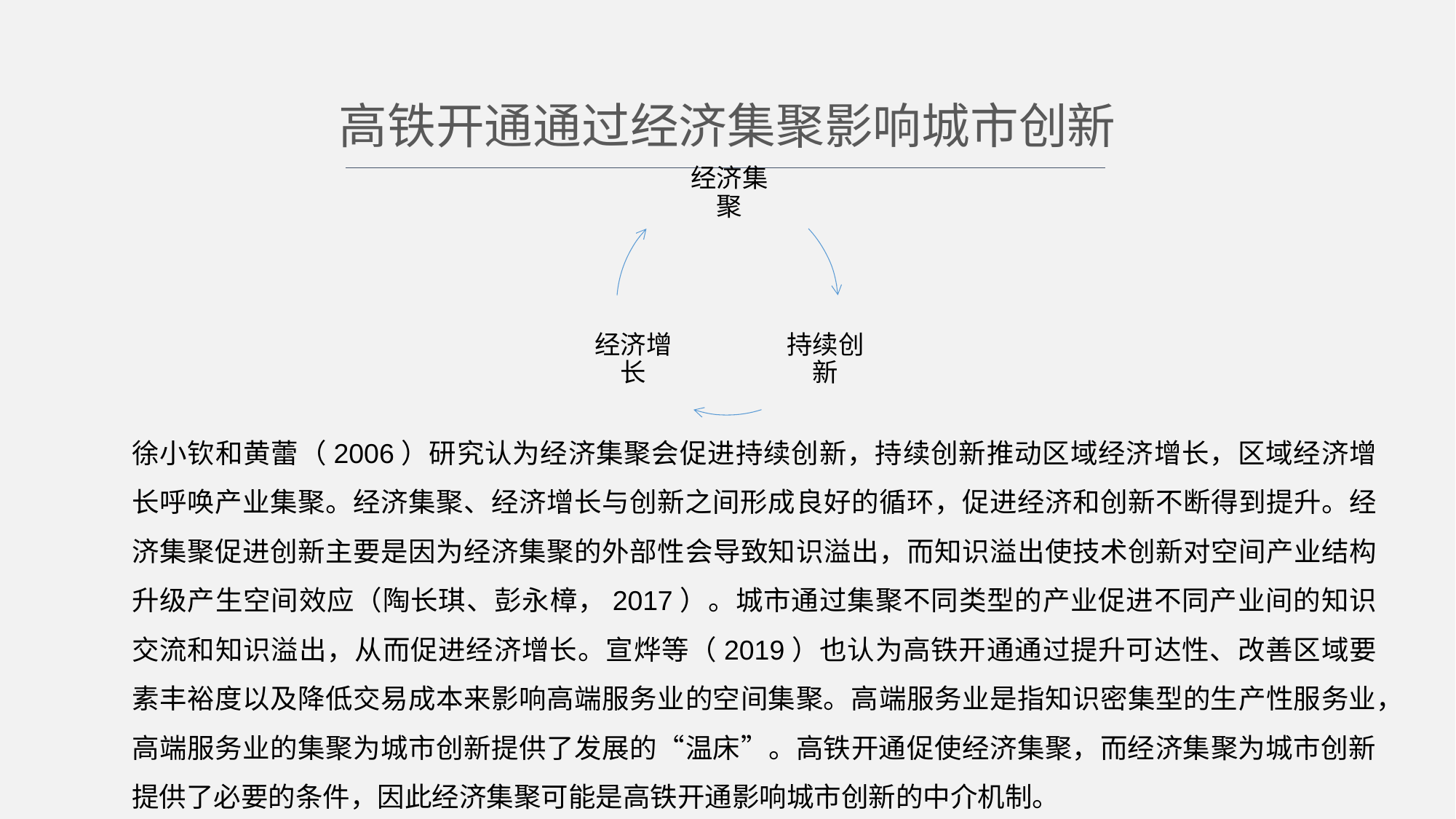

高铁开通通过经济集聚影响城市创新
经济集聚
持续创新
经济增长
徐小钦和黄蕾（2006）研究认为经济集聚会促进持续创新，持续创新推动区域经济增长，区域经济增长呼唤产业集聚。经济集聚、经济增长与创新之间形成良好的循环，促进经济和创新不断得到提升。经济集聚促进创新主要是因为经济集聚的外部性会导致知识溢出，而知识溢出使技术创新对空间产业结构升级产生空间效应（陶长琪、彭永樟，2017）。城市通过集聚不同类型的产业促进不同产业间的知识交流和知识溢出，从而促进经济增长。宣烨等（2019）也认为高铁开通通过提升可达性、改善区域要素丰裕度以及降低交易成本来影响高端服务业的空间集聚。高端服务业是指知识密集型的生产性服务业，高端服务业的集聚为城市创新提供了发展的“温床”。高铁开通促使经济集聚，而经济集聚为城市创新提供了必要的条件，因此经济集聚可能是高铁开通影响城市创新的中介机制。